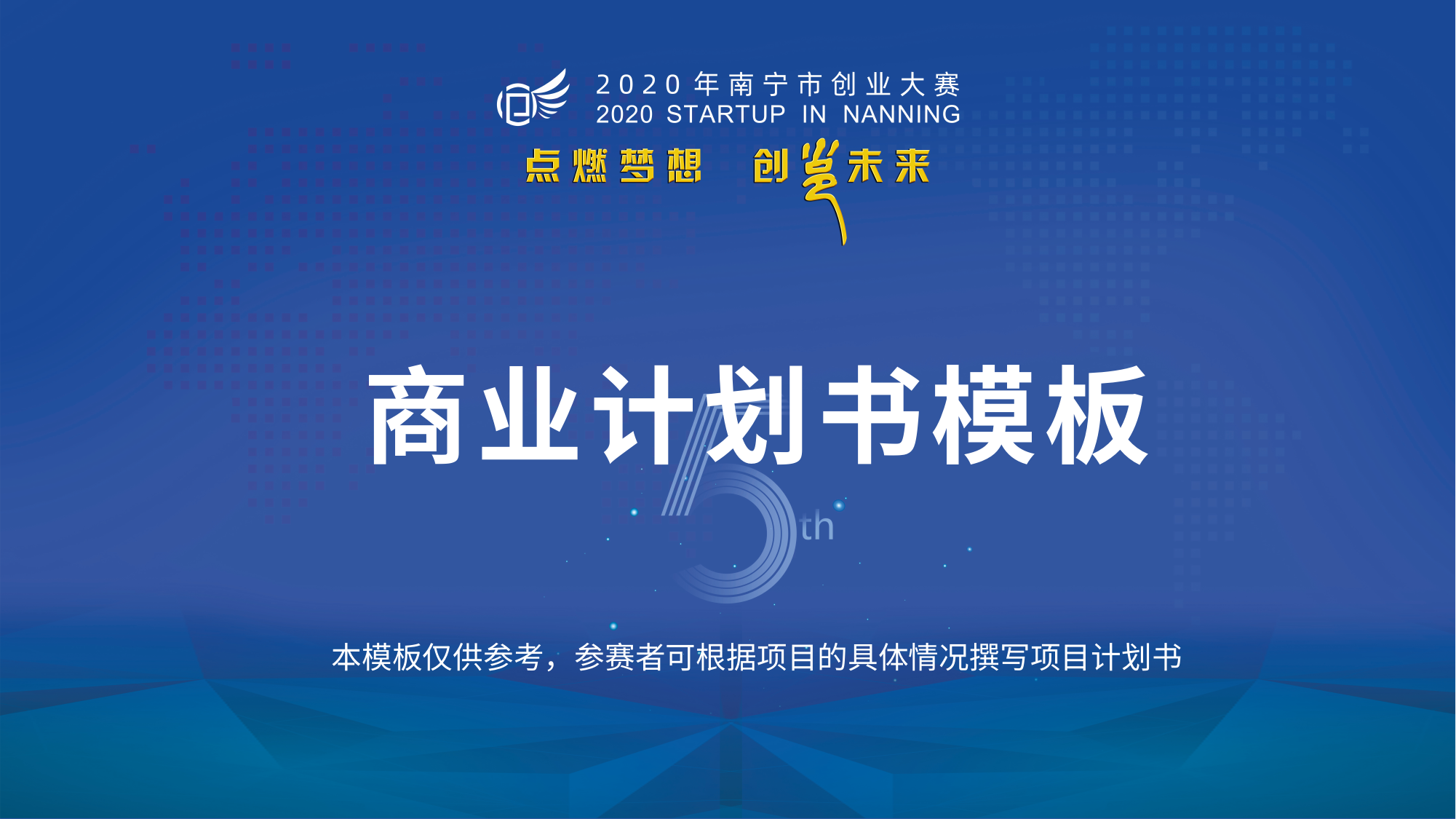

商业计划书模板
本模板仅供参考，参赛者可根据项目的具体情况撰写项目计划书